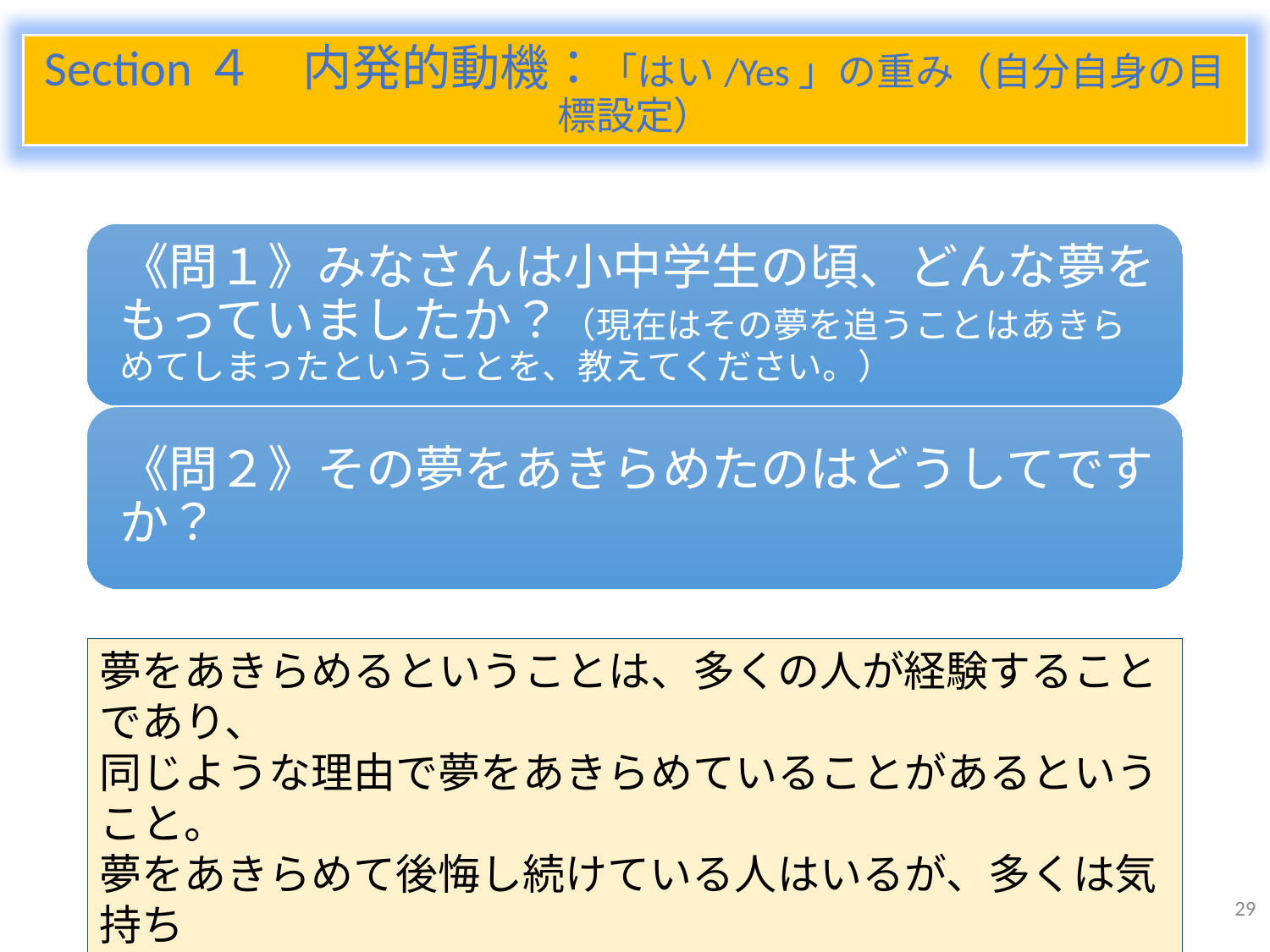

Section４　内発的動機：「はい/Yes」の重み（自分自身の目標設定）
《問１》みなさんは小中学生の頃、どんな夢をもっていましたか？（現在はその夢を追うことはあきらめてしまったということを、教えてください。）
《問２》その夢をあきらめたのはどうしてですか？
夢をあきらめるということは、多くの人が経験することであり、
同じような理由で夢をあきらめていることがあるということ。
夢をあきらめて後悔し続けている人はいるが、多くは気持ち
を切り替えて、次の現実的な目標や、自分なりの落としどころを見つけて生きているということを振り返りましょう！
29